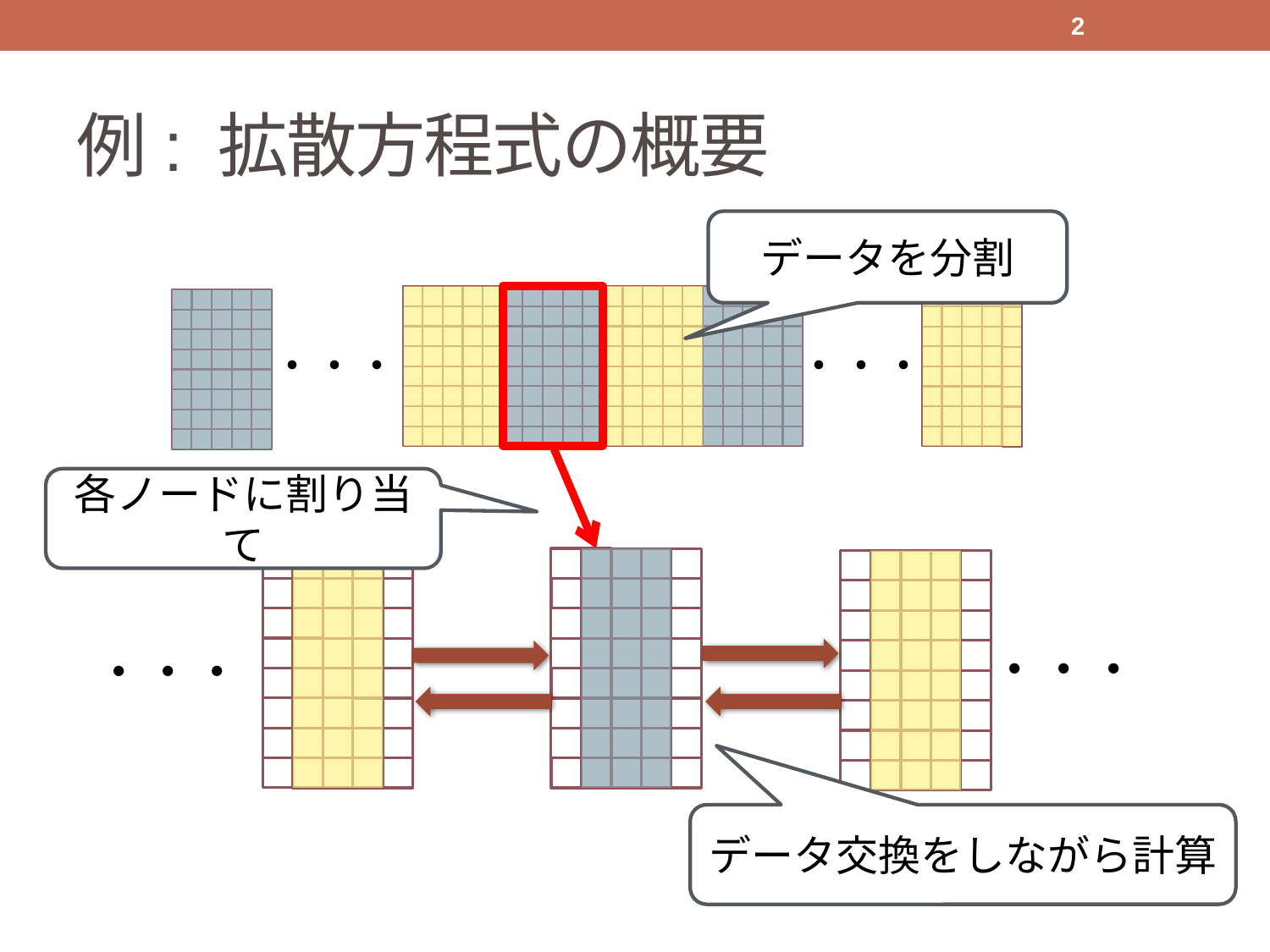

2
# 例: 拡散方程式の概要
データを分割

・・・
・・・
各ノードに割り当て

・・・
・・・

データ交換をしながら計算